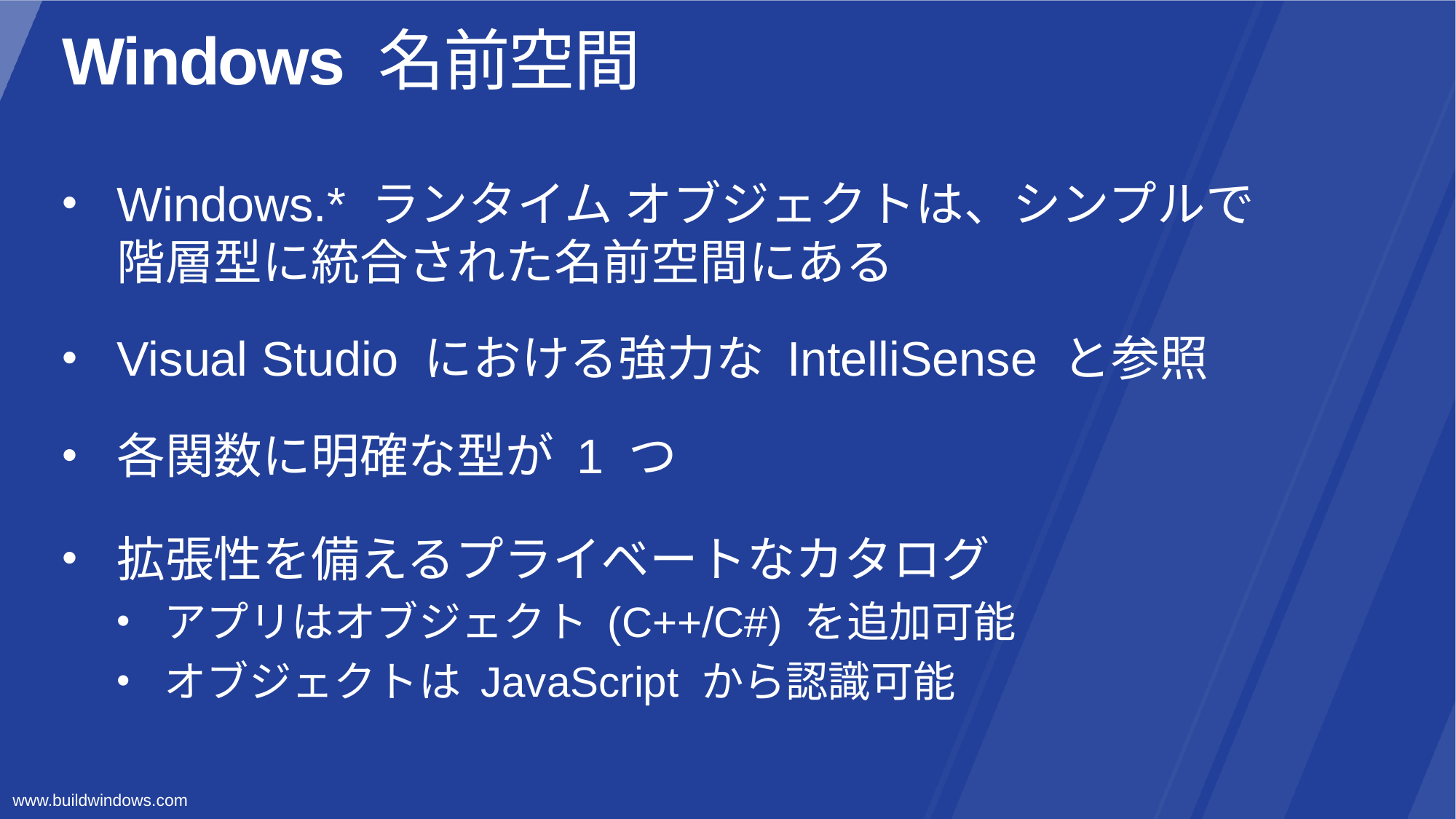

# Windows 名前空間
Windows.* ランタイム オブジェクトは、シンプルで
階層型に統合された名前空間にある

Visual Studio における強力な IntelliSense と参照

各関数に明確な型が 1 つ

拡張性を備えるプライベートなカタログ
アプリはオブジェクト (C++/C#) を追加可能
オブジェクトは JavaScript から認識可能